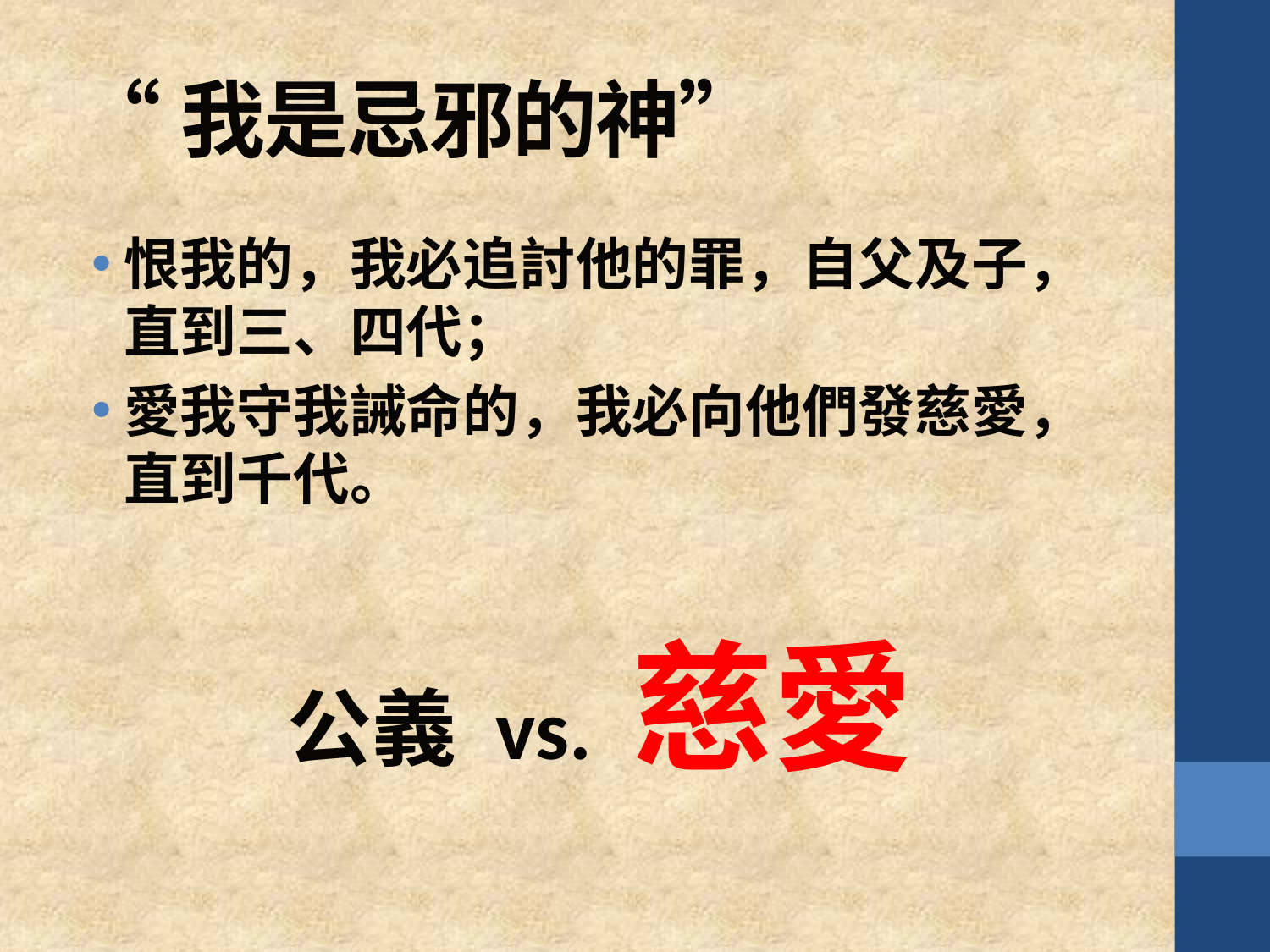

# “我是忌邪的神”
恨我的，我必追討他的罪，自父及子，直到三、四代；
愛我守我誡命的，我必向他們發慈愛，直到千代。

公義 vs. 慈愛